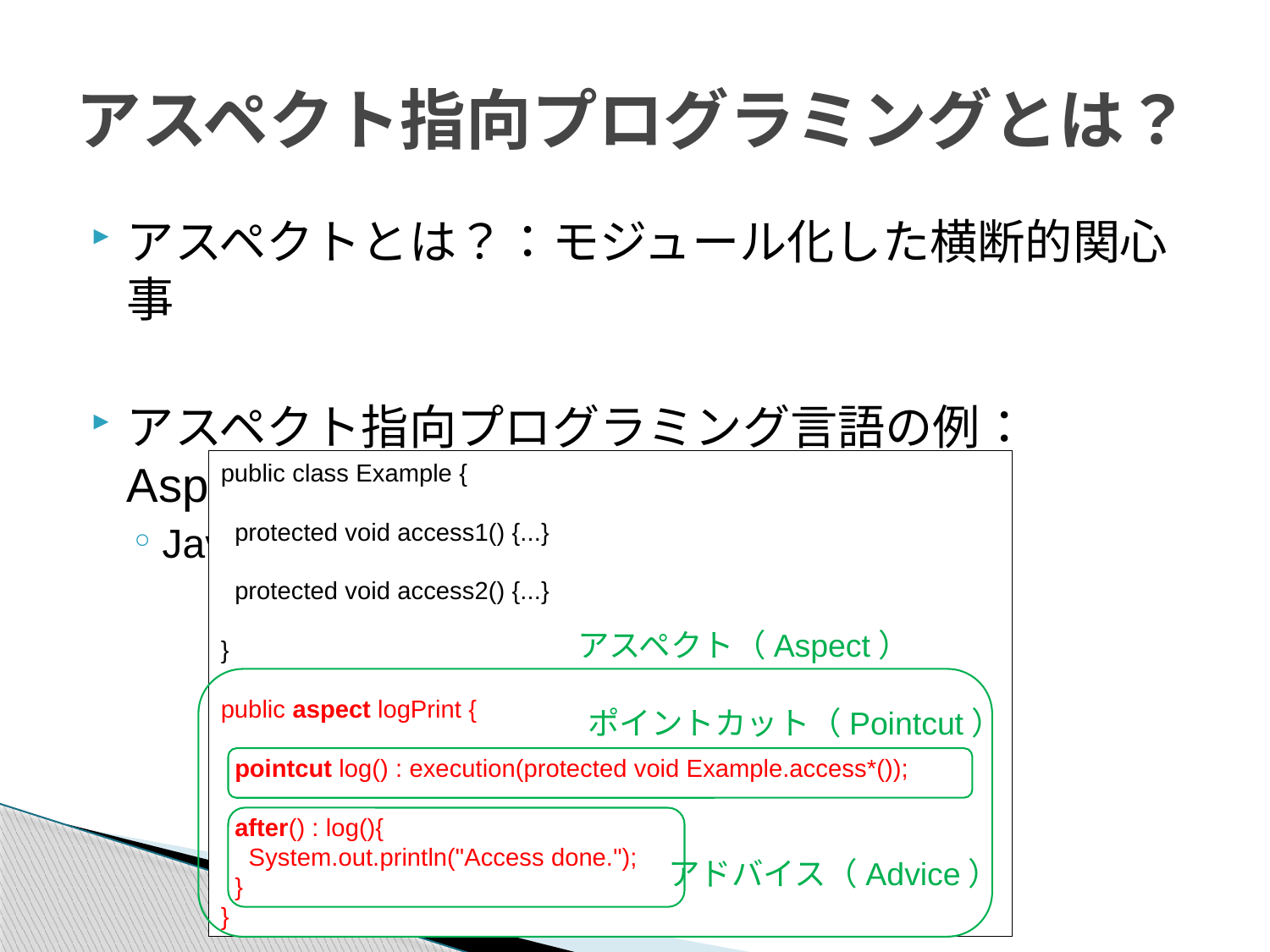

# アスペクト指向プログラミングとは？
アスペクトとは？：モジュール化した横断的関心事

アスペクト指向プログラミング言語の例：AspectJ
Java のアスペクト指向拡張
public class Example {

  protected void access1() {...}

  protected void access2() {...}

}

public aspect logPrint {

  pointcut log() : execution(protected void Example.access*());

  after() : log(){
    System.out.println("Access done.");
  }
}
アスペクト（Aspect）

ポイントカット（Pointcut）

アドバイス（Advice）